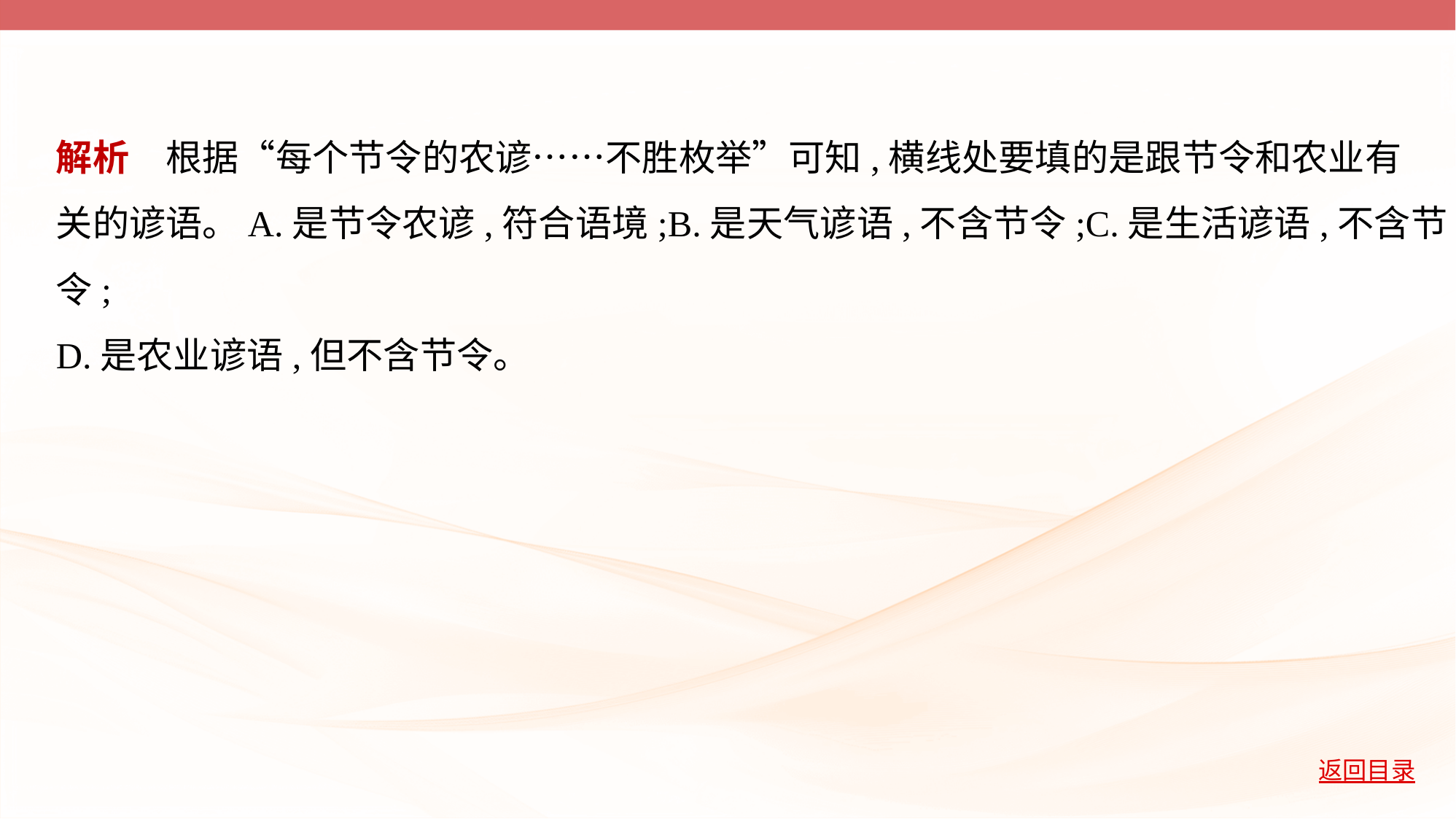

解析　根据“每个节令的农谚……不胜枚举”可知,横线处要填的是跟节令和农业有
关的谚语。A.是节令农谚,符合语境;B.是天气谚语,不含节令;C.是生活谚语,不含节令;
D.是农业谚语,但不含节令。